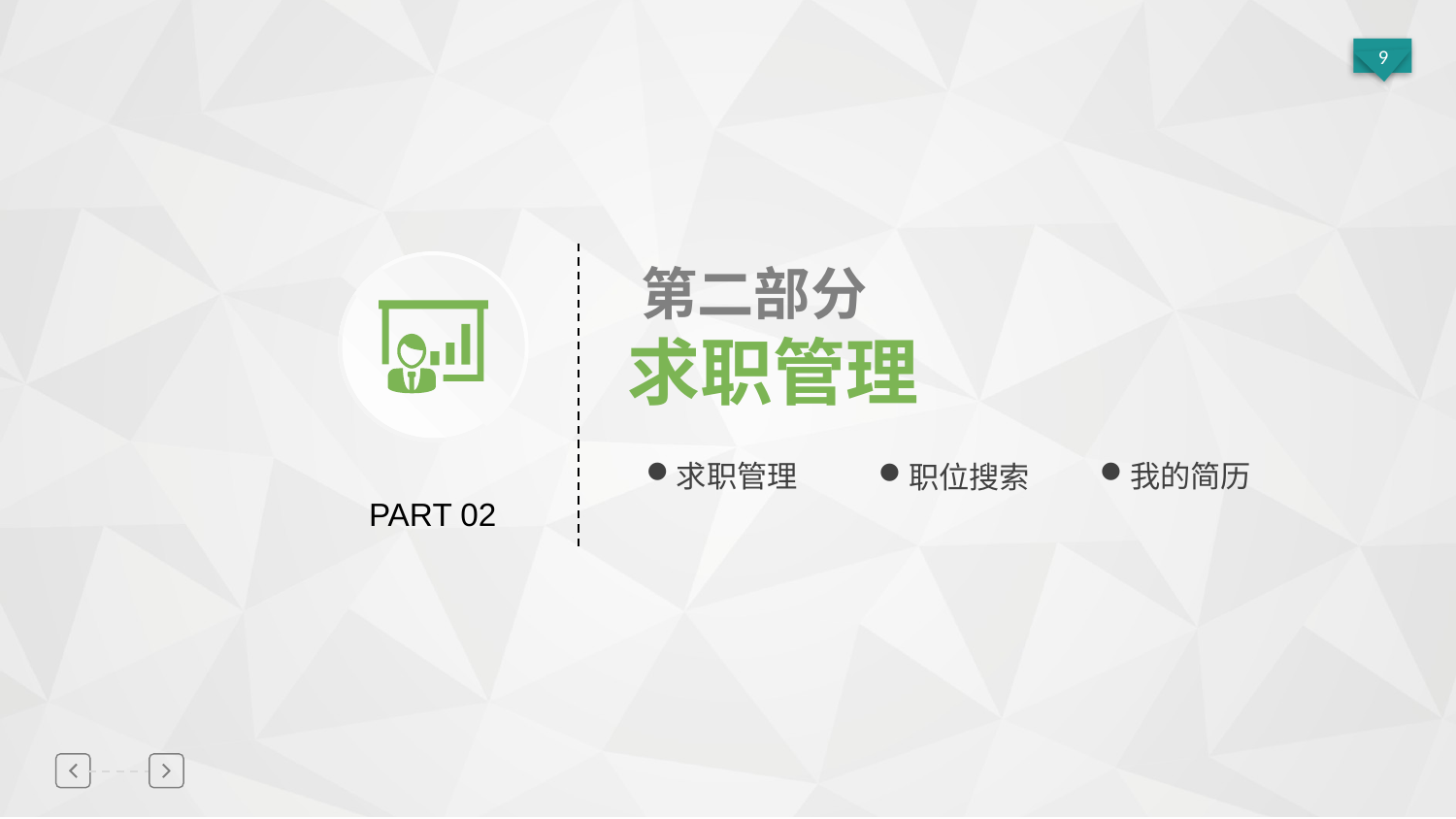

第二部分
求职管理

我的简历
求职管理
职位搜索
PART 02